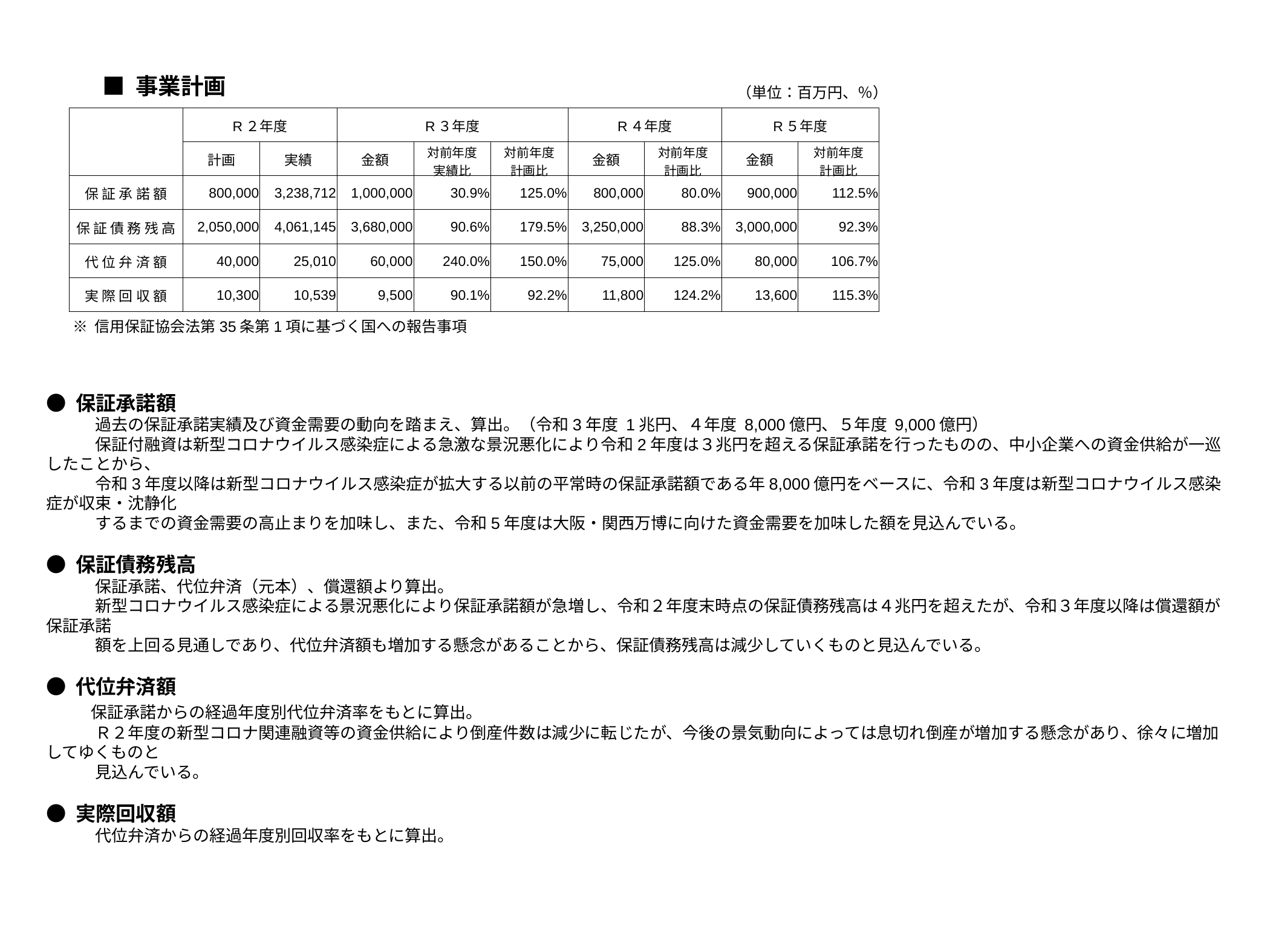

■ 事業計画
（単位：百万円、％）
|  | R２年度 |  | R３年度 |  |  | R４年度 |  | R５年度 |  |
| --- | --- | --- | --- | --- | --- | --- | --- | --- | --- |
|  | 計画 | 実績 | 金額 | 対前年度 実績比 | 対前年度 計画比 | 金額 | 対前年度 計画比 | 金額 | 対前年度 計画比 |
| 保 証 承 諾 額 | 800,000 | 3,238,712 | 1,000,000 | 30.9% | 125.0% | 800,000 | 80.0% | 900,000 | 112.5% |
| 保 証 債 務 残 高 | 2,050,000 | 4,061,145 | 3,680,000 | 90.6% | 179.5% | 3,250,000 | 88.3% | 3,000,000 | 92.3% |
| 代 位 弁 済 額 | 40,000 | 25,010 | 60,000 | 240.0% | 150.0% | 75,000 | 125.0% | 80,000 | 106.7% |
| 実 際 回 収 額 | 10,300 | 10,539 | 9,500 | 90.1% | 92.2% | 11,800 | 124.2% | 13,600 | 115.3% |
※ 信用保証協会法第35条第1項に基づく国への報告事項
● 保証承諾額
　　　過去の保証承諾実績及び資金需要の動向を踏まえ、算出。（令和3年度 1兆円、４年度 8,000億円、５年度 9,000億円）
　　　保証付融資は新型コロナウイルス感染症による急激な景況悪化により令和2年度は３兆円を超える保証承諾を行ったものの、中小企業への資金供給が一巡したことから、
　　　令和3年度以降は新型コロナウイルス感染症が拡大する以前の平常時の保証承諾額である年8,000億円をベースに、令和3年度は新型コロナウイルス感染症が収束・沈静化
　　　するまでの資金需要の高止まりを加味し、また、令和5年度は大阪・関西万博に向けた資金需要を加味した額を見込んでいる。

● 保証債務残高
　　　保証承諾、代位弁済（元本）、償還額より算出。
　　　新型コロナウイルス感染症による景況悪化により保証承諾額が急増し、令和２年度末時点の保証債務残高は４兆円を超えたが、令和３年度以降は償還額が保証承諾
　　　額を上回る見通しであり、代位弁済額も増加する懸念があることから、保証債務残高は減少していくものと見込んでいる。

● 代位弁済額
　 　保証承諾からの経過年度別代位弁済率をもとに算出。
　　　Ｒ２年度の新型コロナ関連融資等の資金供給により倒産件数は減少に転じたが、今後の景気動向によっては息切れ倒産が増加する懸念があり、徐々に増加してゆくものと
　　　見込んでいる。

● 実際回収額
　　　代位弁済からの経過年度別回収率をもとに算出。